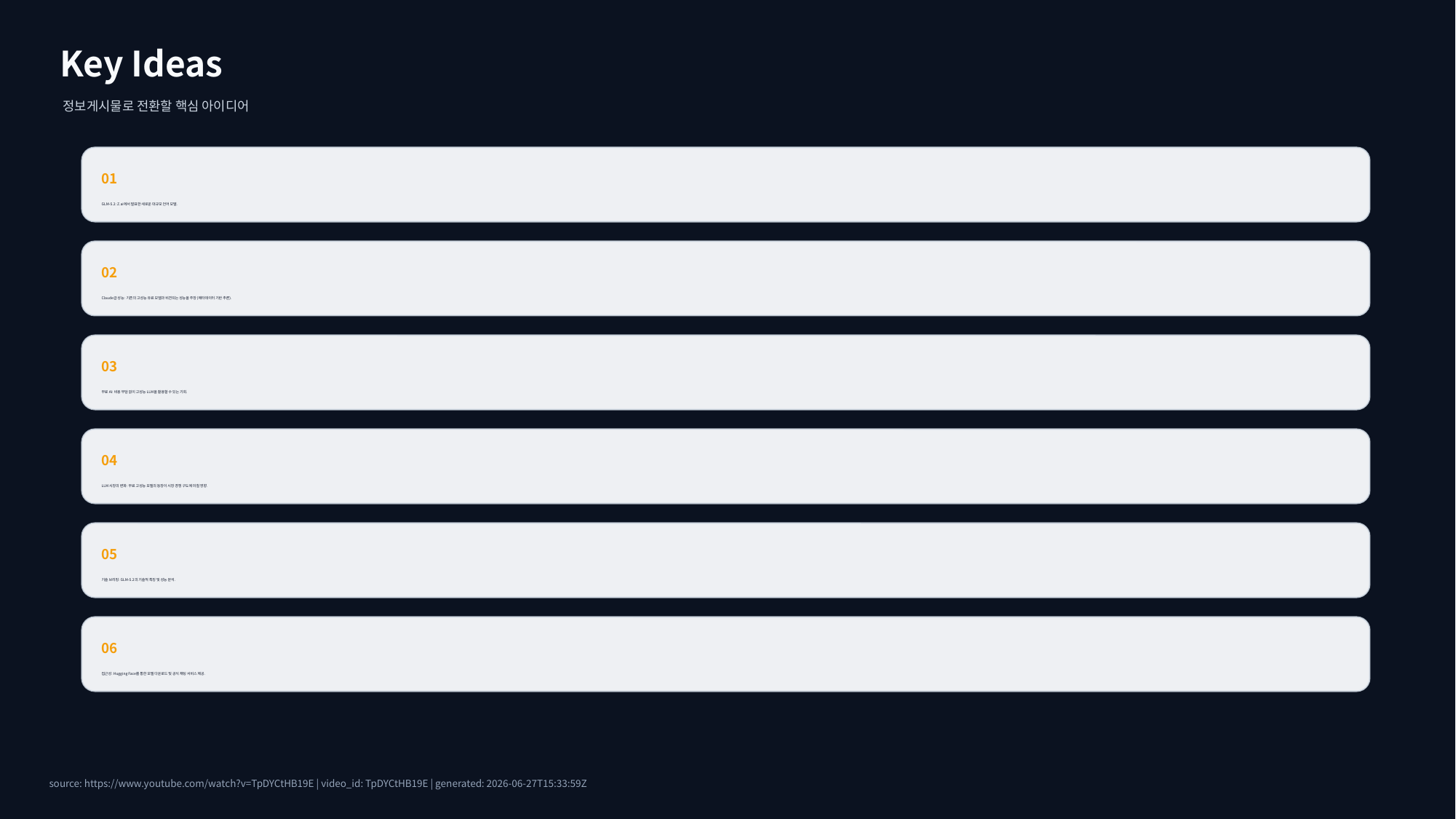

Key Ideas
정보게시물로 전환할 핵심 아이디어

01
GLM-5.2: Z.ai에서 발표한 새로운 대규모 언어 모델.

02
Claude급 성능: 기존의 고성능 유료 모델과 비견되는 성능을 주장 (메타데이터 기반 추론).

03
무료 AI: 비용 부담 없이 고성능 LLM을 활용할 수 있는 기회.

04
LLM 시장의 변화: 무료 고성능 모델의 등장이 시장 경쟁 구도에 미칠 영향.

05
기술 브리핑: GLM-5.2의 기술적 특징 및 성능 분석.

06
접근성: Hugging Face를 통한 모델 다운로드 및 공식 채팅 서비스 제공.
source: https://www.youtube.com/watch?v=TpDYCtHB19E | video_id: TpDYCtHB19E | generated: 2026-06-27T15:33:59Z